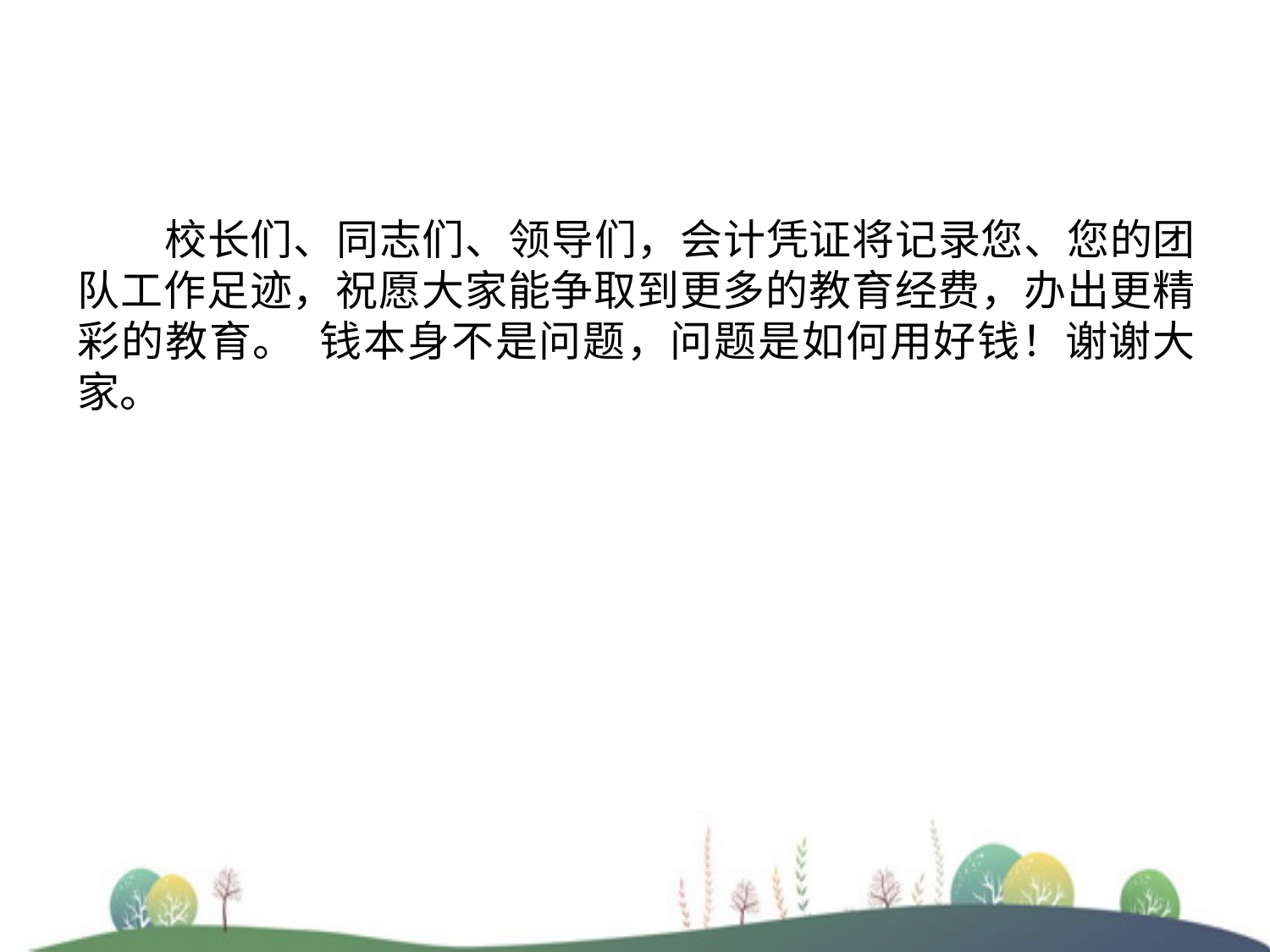

#
校长们、同志们、领导们，会计凭证将记录您、您的团队工作足迹，祝愿大家能争取到更多的教育经费，办出更精彩的教育。 钱本身不是问题，问题是如何用好钱！谢谢大家。